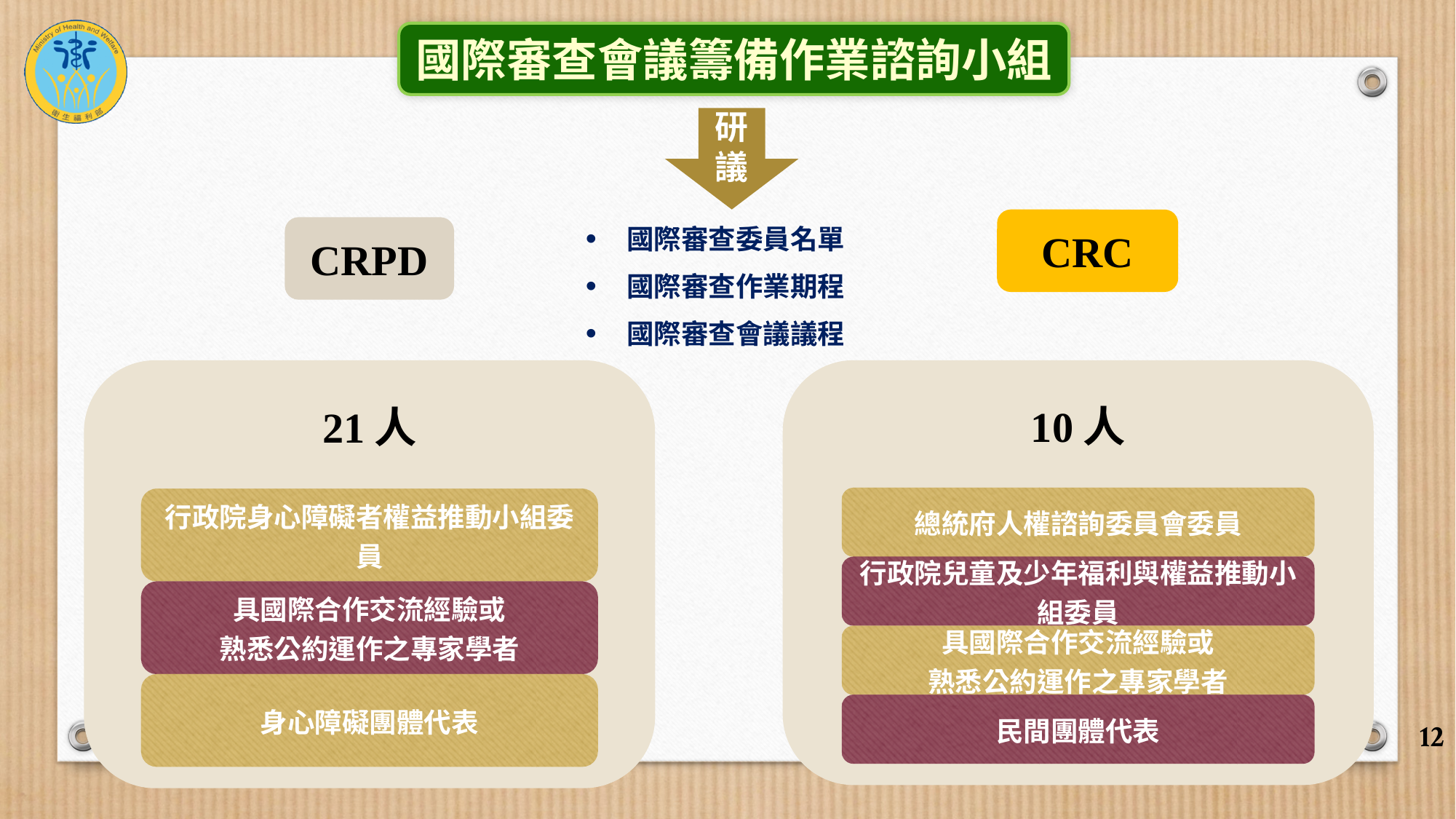

國際審查會議籌備作業諮詢小組
研議
CRC
國際審查委員名單
國際審查作業期程
國際審查會議議程
CRPD
21人
行政院身心障礙者權益推動小組委員
具國際合作交流經驗或
熟悉公約運作之專家學者
身心障礙團體代表
10人
總統府人權諮詢委員會委員
行政院兒童及少年福利與權益推動小組委員
具國際合作交流經驗或
熟悉公約運作之專家學者
民間團體代表

12